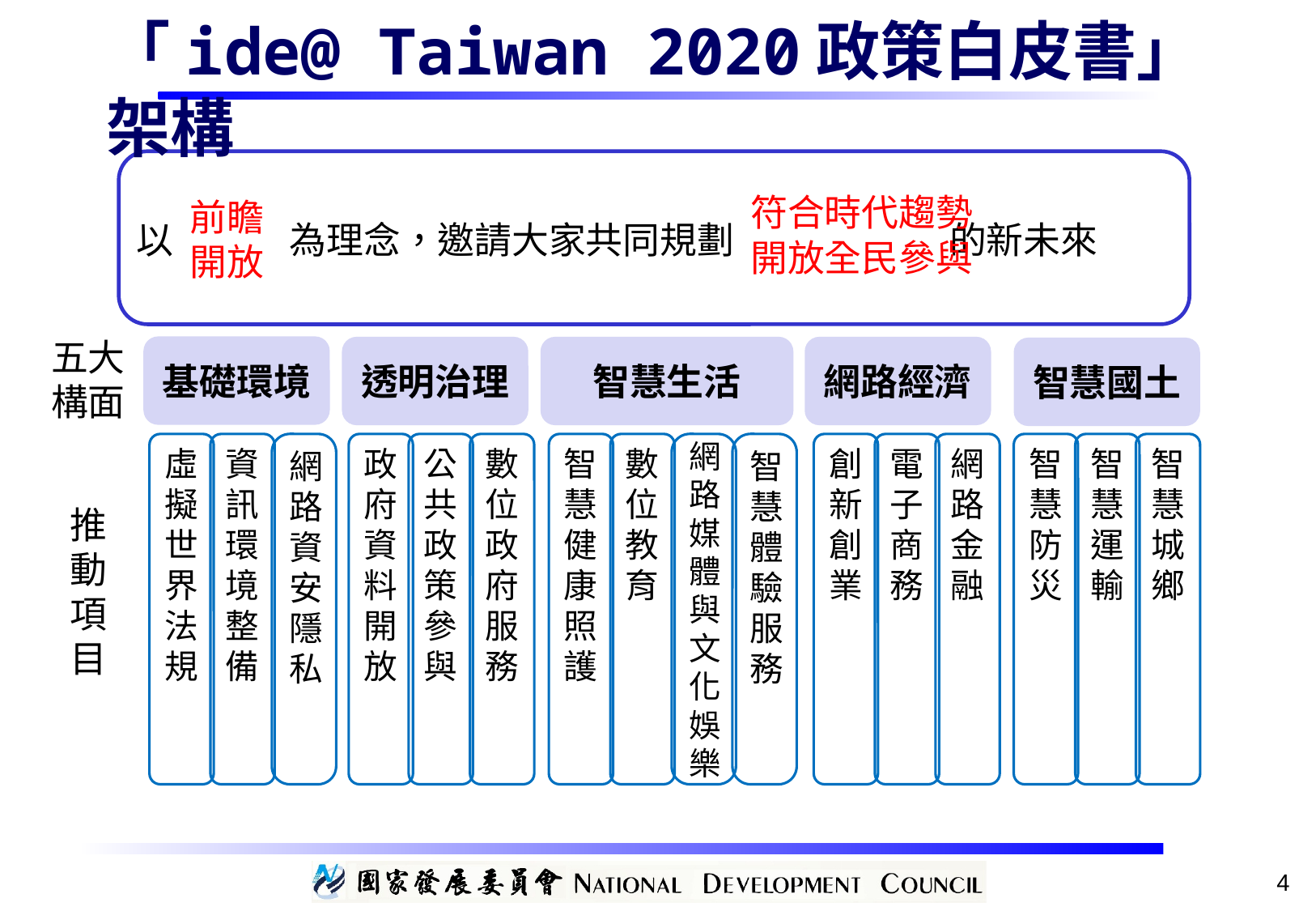

「ide@ Taiwan 2020政策白皮書」架構

   以              為理念，邀請大家共同規劃                          的新未來
符合時代趨勢開放全民參與
前瞻
開放
五大構面
基礎環境
透明治理
智慧生活
網路經濟
智慧國土
虛擬世界法規

資訊環境整備

網路資安隱私
政府資料開放

公共政策參與
數位政府服務

智慧健康照護

數位教育

網路媒體與文化娛樂
智慧體驗服務
創新創業

電子商務

網路金融

智慧防災

智慧運輸

智慧城鄉

推動項目
4